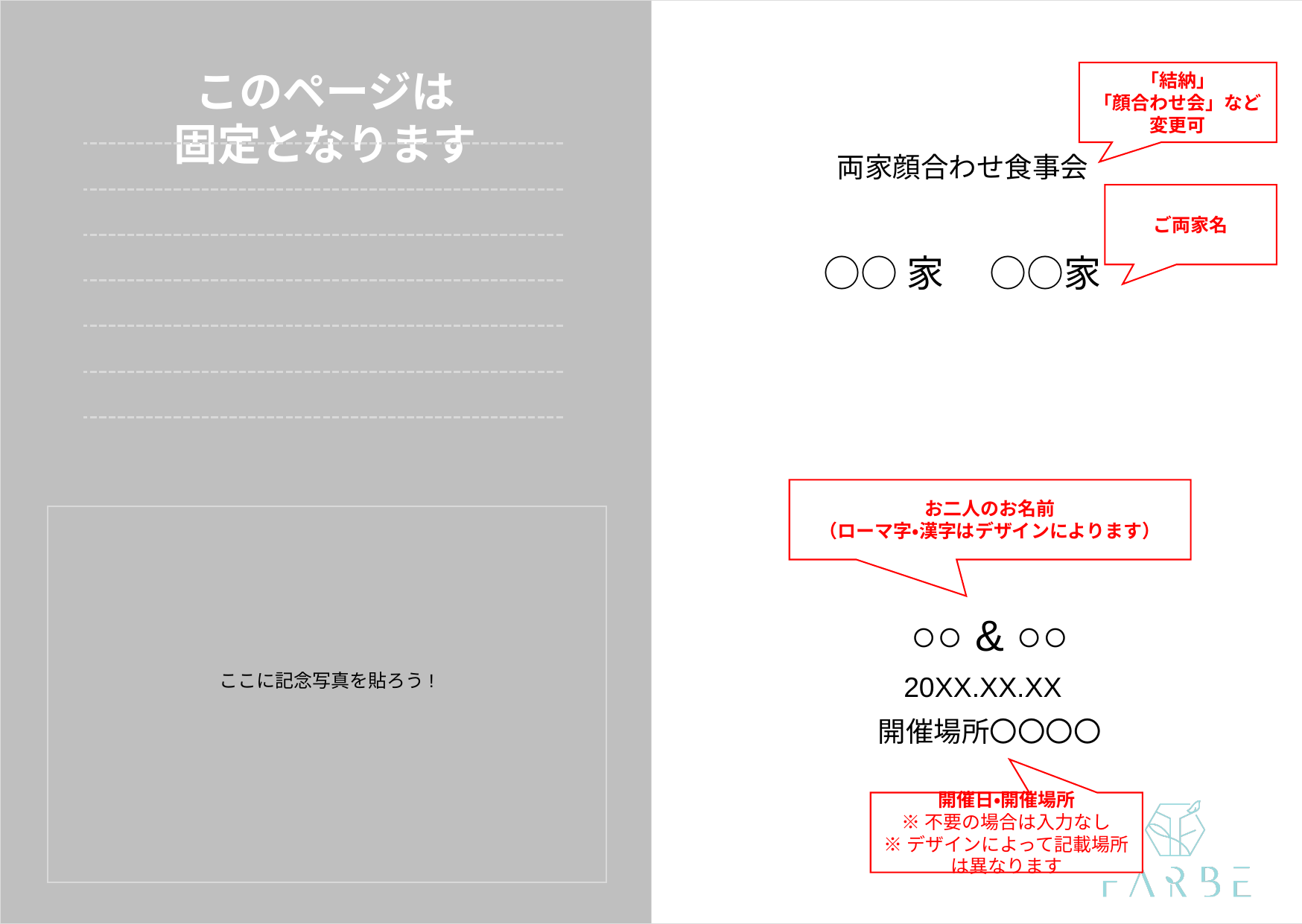

「結納」
「顔合わせ会」など
変更可
両家顔合わせ食事会
ご両家名
○○家　 ○○家
お二人のお名前
（ローマ字・漢字はデザインによります）

○○ & ○○
ここに記念写真を貼ろう!
20XX.XX.XX
開催場所〇〇〇〇
開催日・開催場所
※不要の場合は入力なし
※デザインによって記載場所は異なります